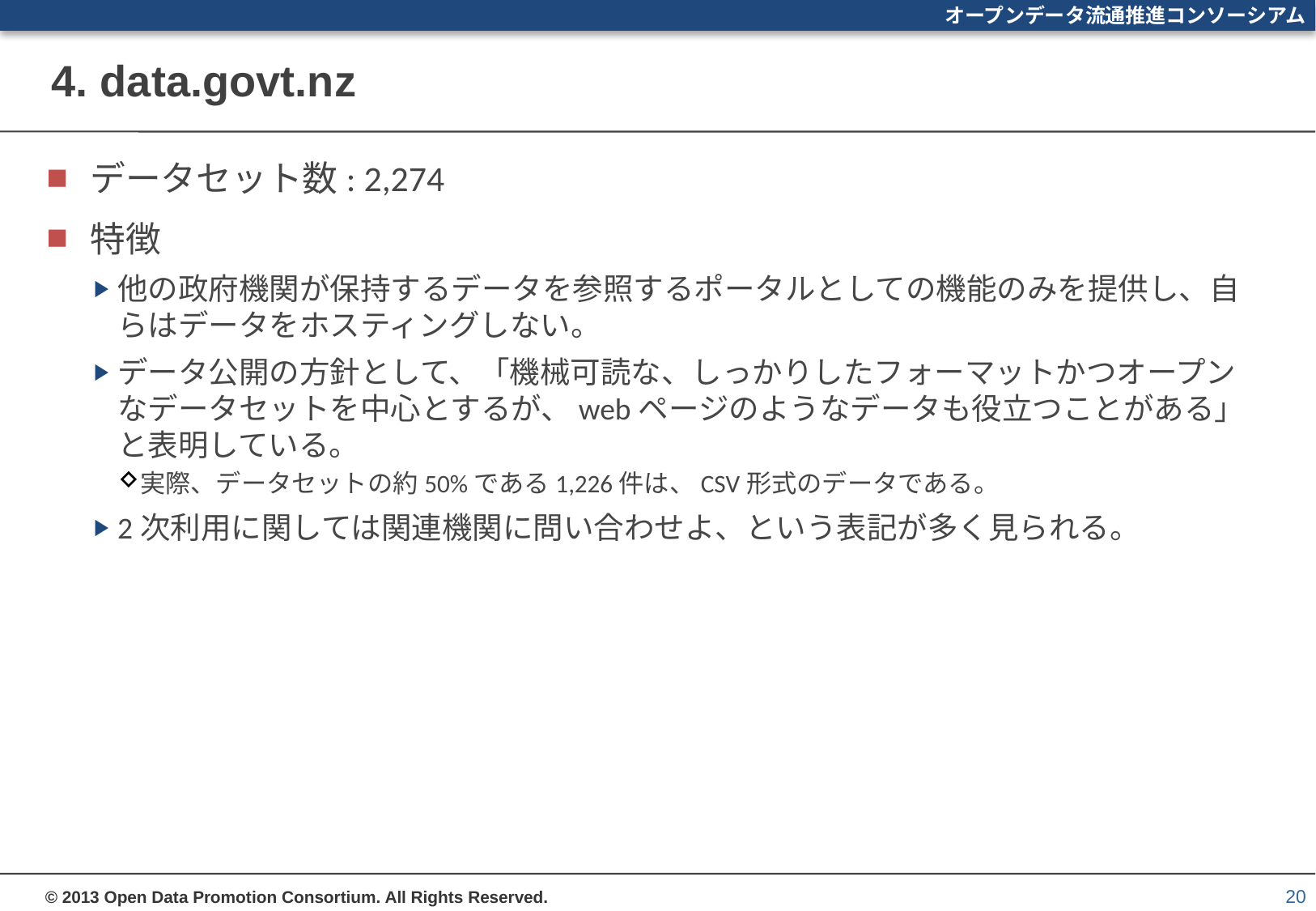

# 4. data.govt.nz
データセット数: 2,274
特徴
他の政府機関が保持するデータを参照するポータルとしての機能のみを提供し、自らはデータをホスティングしない。
データ公開の方針として、「機械可読な、しっかりしたフォーマットかつオープンなデータセットを中心とするが、webページのようなデータも役立つことがある」と表明している。
実際、データセットの約50%である1,226件は、CSV形式のデータである。
2次利用に関しては関連機関に問い合わせよ、という表記が多く見られる。
20